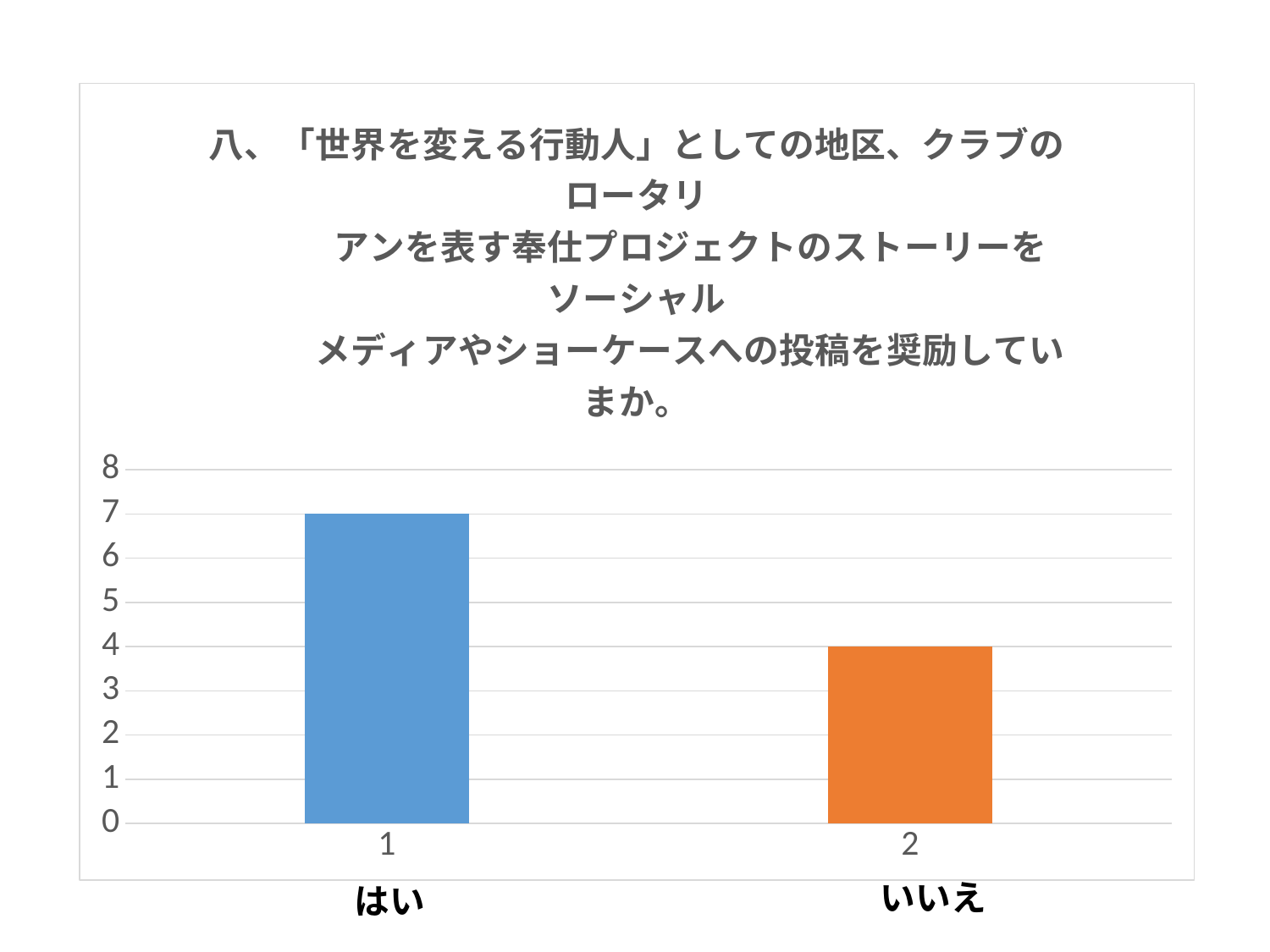

### Chart: 八、「世界を変える行動人」としての地区、クラブのロータリ
　　　アンを表す奉仕プロジェクトのストーリーをソーシャル
　　　メディアやショーケースへの投稿を奨励していまか。

| Category | 八 |
|---|---|
| 1 | 7.0 |
| 2 | 4.0 |
いいえ
はい